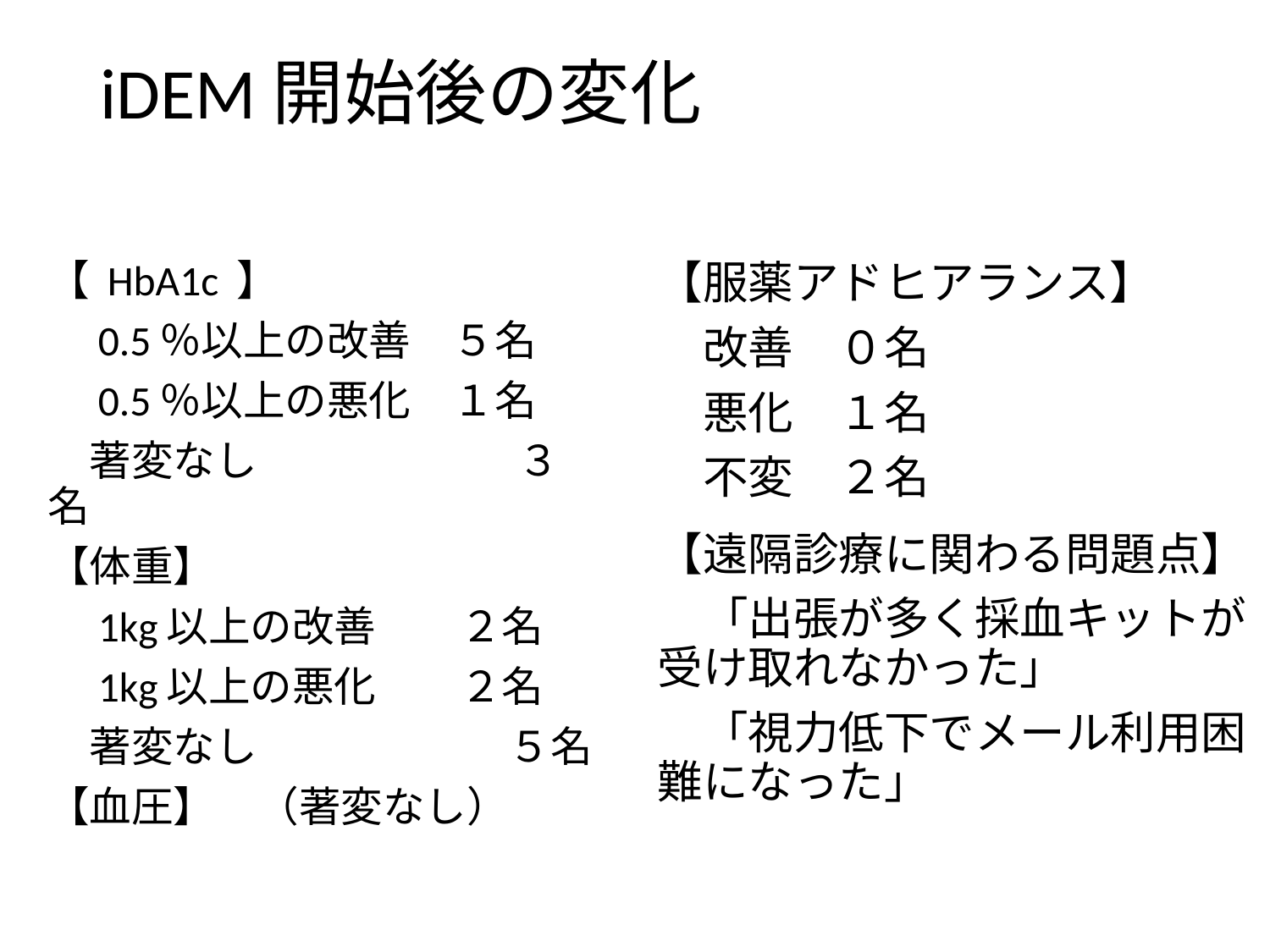

# iDEM開始後の変化
【 HbA1c 】
　0.5％以上の改善　５名
　0.5％以上の悪化　１名
　著変なし　　　　　　 ３名
【体重】
　1kg以上の改善　　２名
　1kg以上の悪化　　２名
　著変なし　　　　　　５名
【血圧】　（著変なし）
【服薬アドヒアランス】
　改善　０名
　悪化　１名
　不変　２名
【遠隔診療に関わる問題点】
　「出張が多く採血キットが受け取れなかった」
　「視力低下でメール利用困難になった」